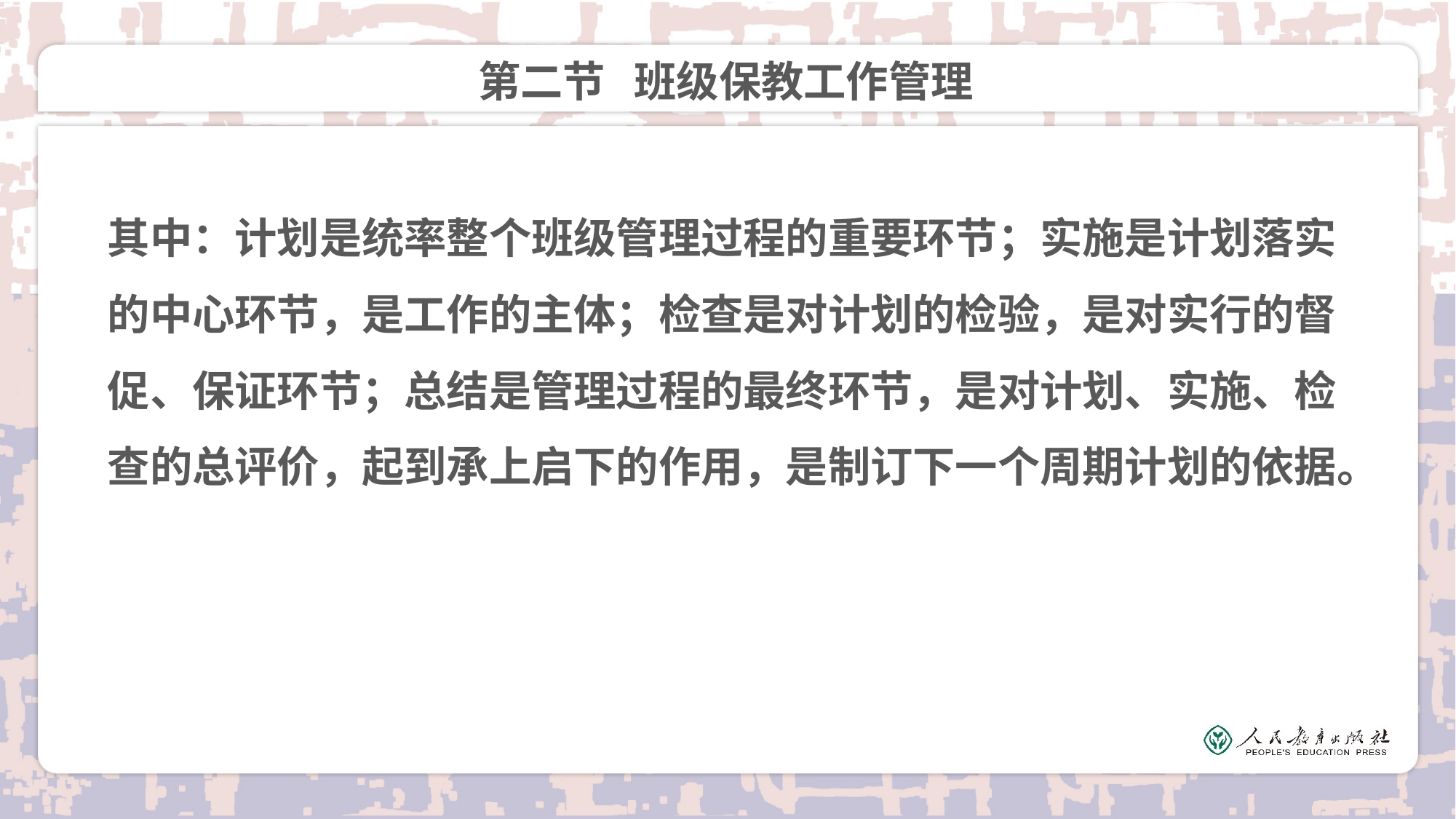

# 第二节   班级保教工作管理
其中：计划是统率整个班级管理过程的重要环节；实施是计划落实的中心环节，是工作的主体；检查是对计划的检验，是对实行的督促、保证环节；总结是管理过程的最终环节，是对计划、实施、检查的总评价，起到承上启下的作用，是制订下一个周期计划的依据。